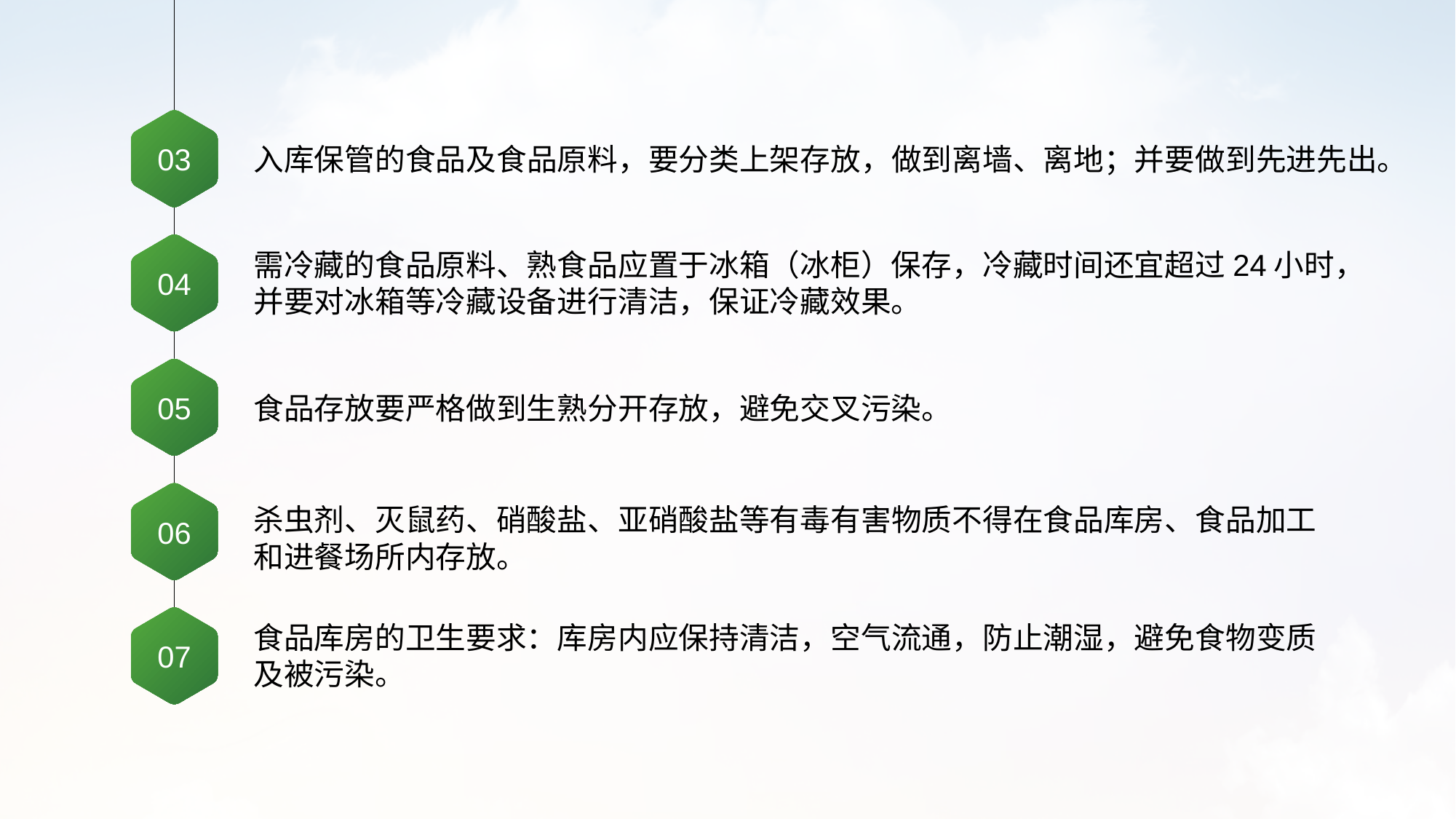

03

04

05

06

07
入库保管的食品及食品原料，要分类上架存放，做到离墙、离地；并要做到先进先出。
需冷藏的食品原料、熟食品应置于冰箱（冰柜）保存，冷藏时间还宜超过24小时，并要对冰箱等冷藏设备进行清洁，保证冷藏效果。
食品存放要严格做到生熟分开存放，避免交叉污染。
杀虫剂、灭鼠药、硝酸盐、亚硝酸盐等有毒有害物质不得在食品库房、食品加工和进餐场所内存放。
食品库房的卫生要求：库房内应保持清洁，空气流通，防止潮湿，避免食物变质及被污染。